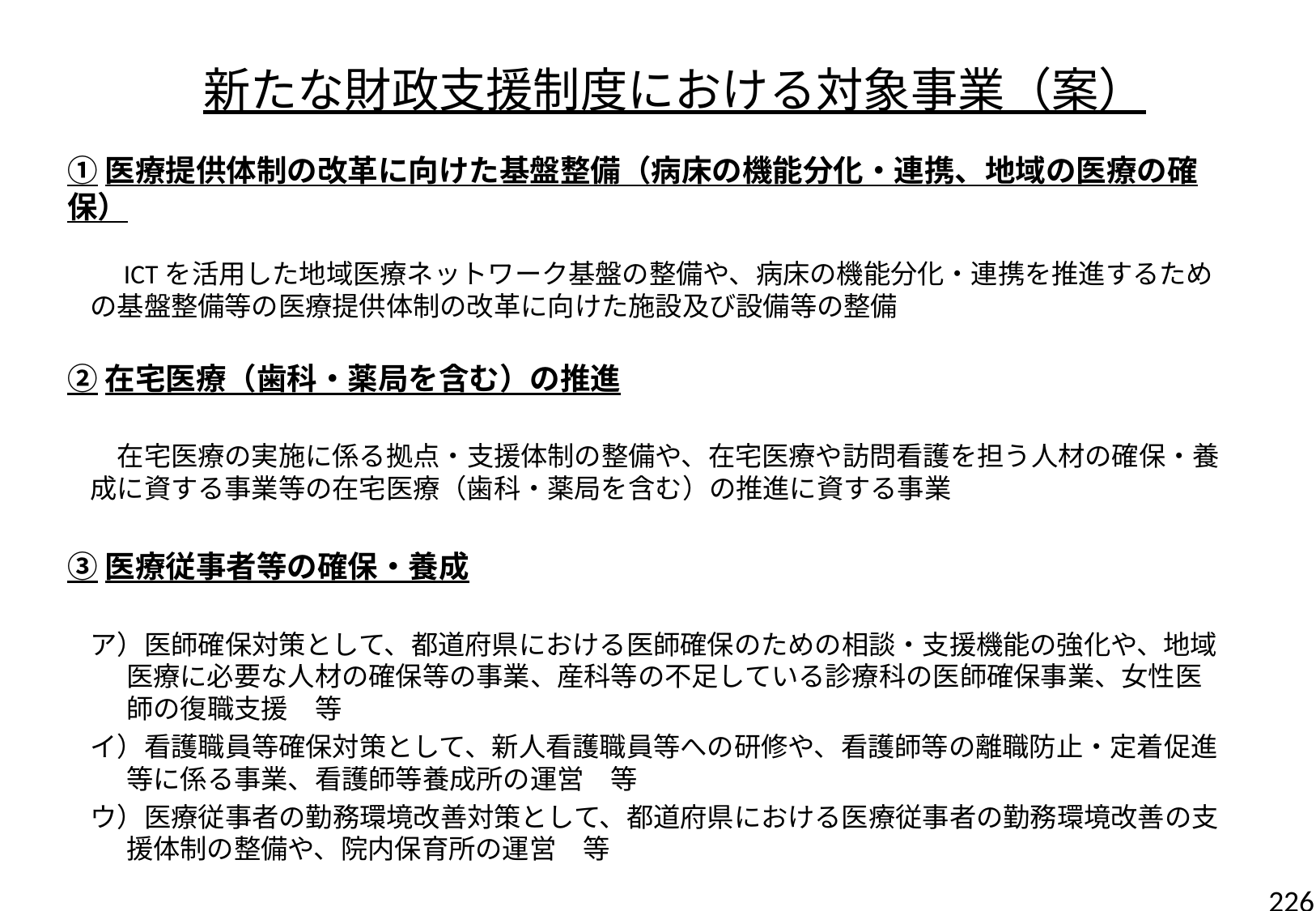

新たな財政支援制度における対象事業（案）
①医療提供体制の改革に向けた基盤整備（病床の機能分化・連携、地域の医療の確保）

　ICTを活用した地域医療ネットワーク基盤の整備や、病床の機能分化・連携を推進するための基盤整備等の医療提供体制の改革に向けた施設及び設備等の整備

②在宅医療（歯科・薬局を含む）の推進

　在宅医療の実施に係る拠点・支援体制の整備や、在宅医療や訪問看護を担う人材の確保・養成に資する事業等の在宅医療（歯科・薬局を含む）の推進に資する事業

③医療従事者等の確保・養成

ア）医師確保対策として、都道府県における医師確保のための相談・支援機能の強化や、地域医療に必要な人材の確保等の事業、産科等の不足している診療科の医師確保事業、女性医師の復職支援　等
イ）看護職員等確保対策として、新人看護職員等への研修や、看護師等の離職防止・定着促進等に係る事業、看護師等養成所の運営　等
ウ）医療従事者の勤務環境改善対策として、都道府県における医療従事者の勤務環境改善の支援体制の整備や、院内保育所の運営　等
226